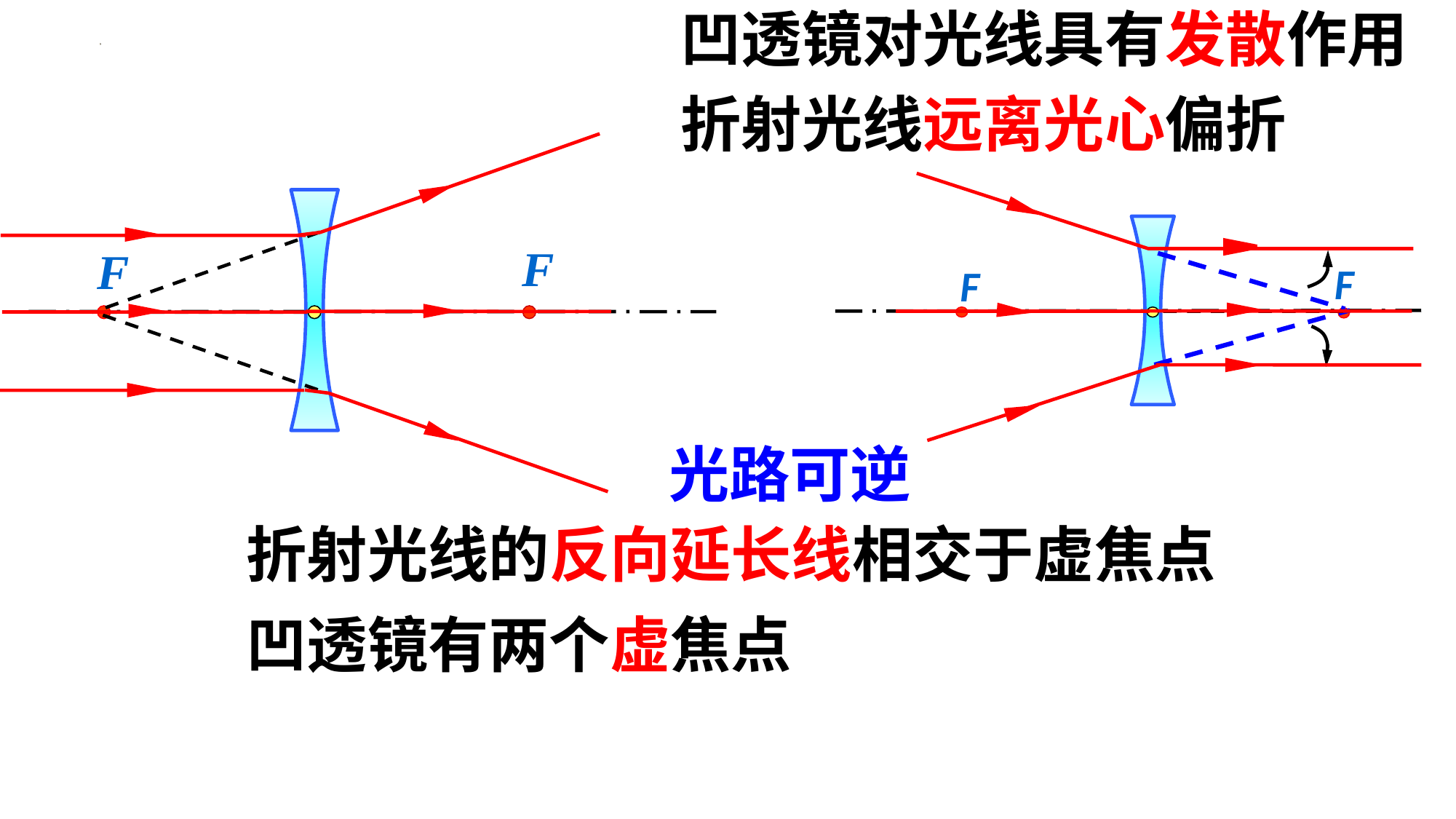

凹透镜对光线具有发散作用
折射光线远离光心偏折

F
F

F

F

光路可逆
折射光线的反向延长线相交于虚焦点
凹透镜有两个虚焦点